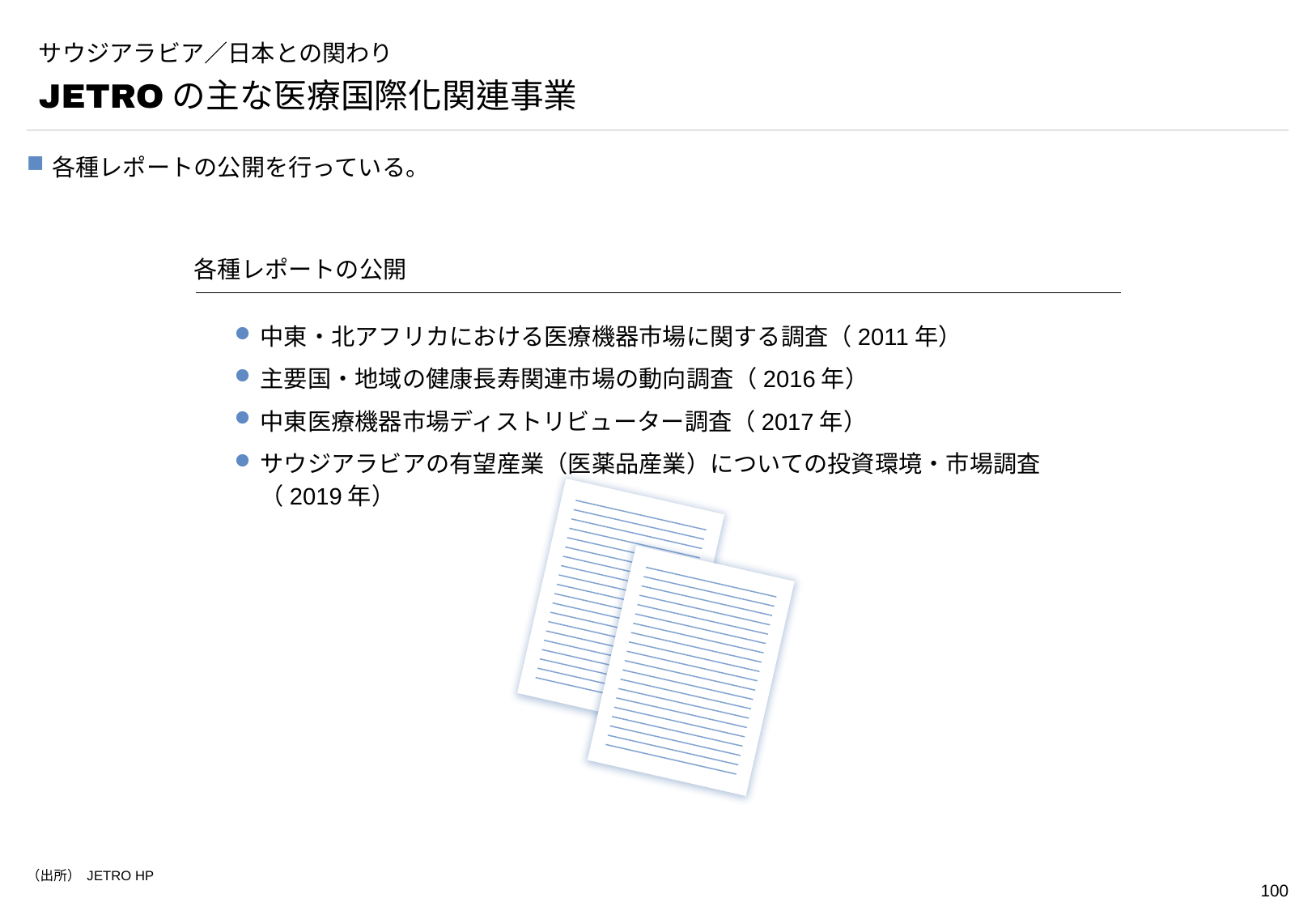

# サウジアラビア／日本との関わり
JETROの主な医療国際化関連事業
各種レポートの公開を行っている。
各種レポートの公開
中東・北アフリカにおける医療機器市場に関する調査（2011年）
主要国・地域の健康長寿関連市場の動向調査（2016年）
中東医療機器市場ディストリビューター調査（2017年）
サウジアラビアの有望産業（医薬品産業）についての投資環境・市場調査（2019年）

（出所） JETRO HP